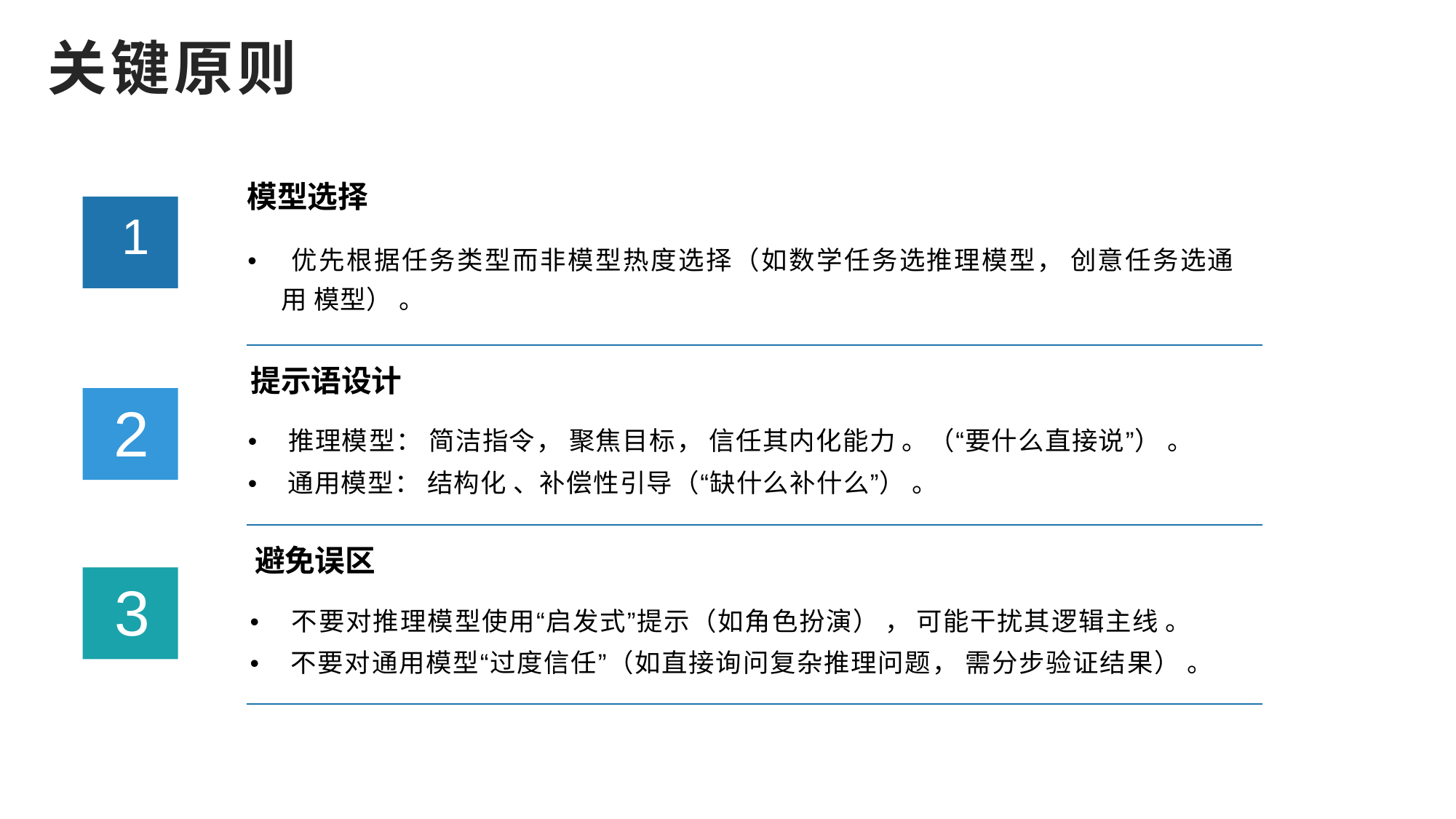

关键原则

模型选择

•   优先根据任务类型而非模型热度选择（如数学任务选推理模型， 创意任务选通用 模型） 。

1
| 提示语设计 • 推理模型： 简洁指令， 聚焦目标， 信任其内化能力 。（“要什么直接说”） 。 • 通用模型： 结构化 、补偿性引导（“缺什么补什么”） 。 |
| --- |
| 避免误区 • 不要对推理模型使用“启发式”提示（如角色扮演） ， 可能干扰其逻辑主线 。 • 不要对通用模型“过度信任”（如直接询问复杂推理问题， 需分步验证结果） 。 |

2

3